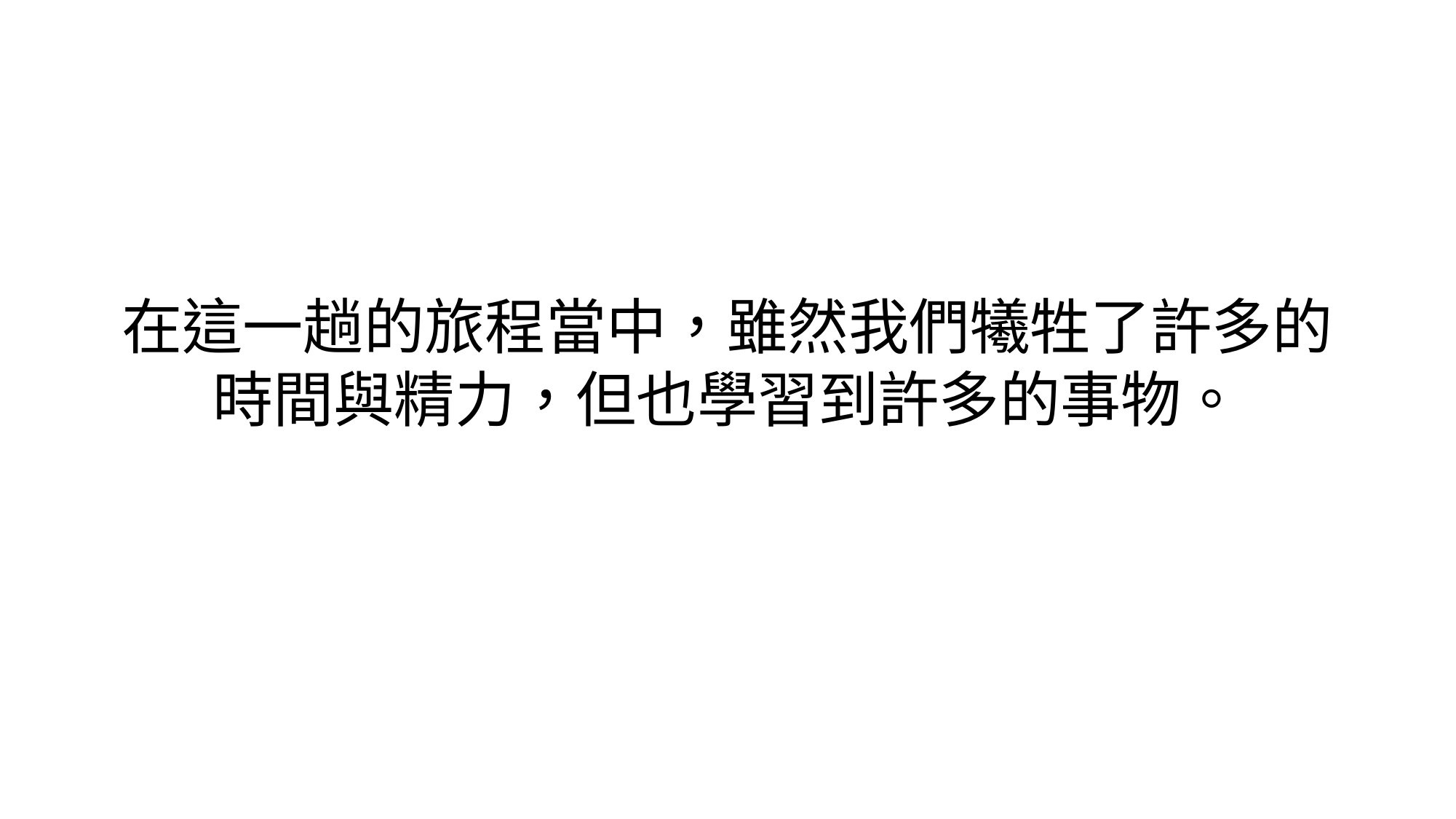

在這一趟的旅程當中，雖然我們犧牲了許多的時間與精力，但也學習到許多的事物。